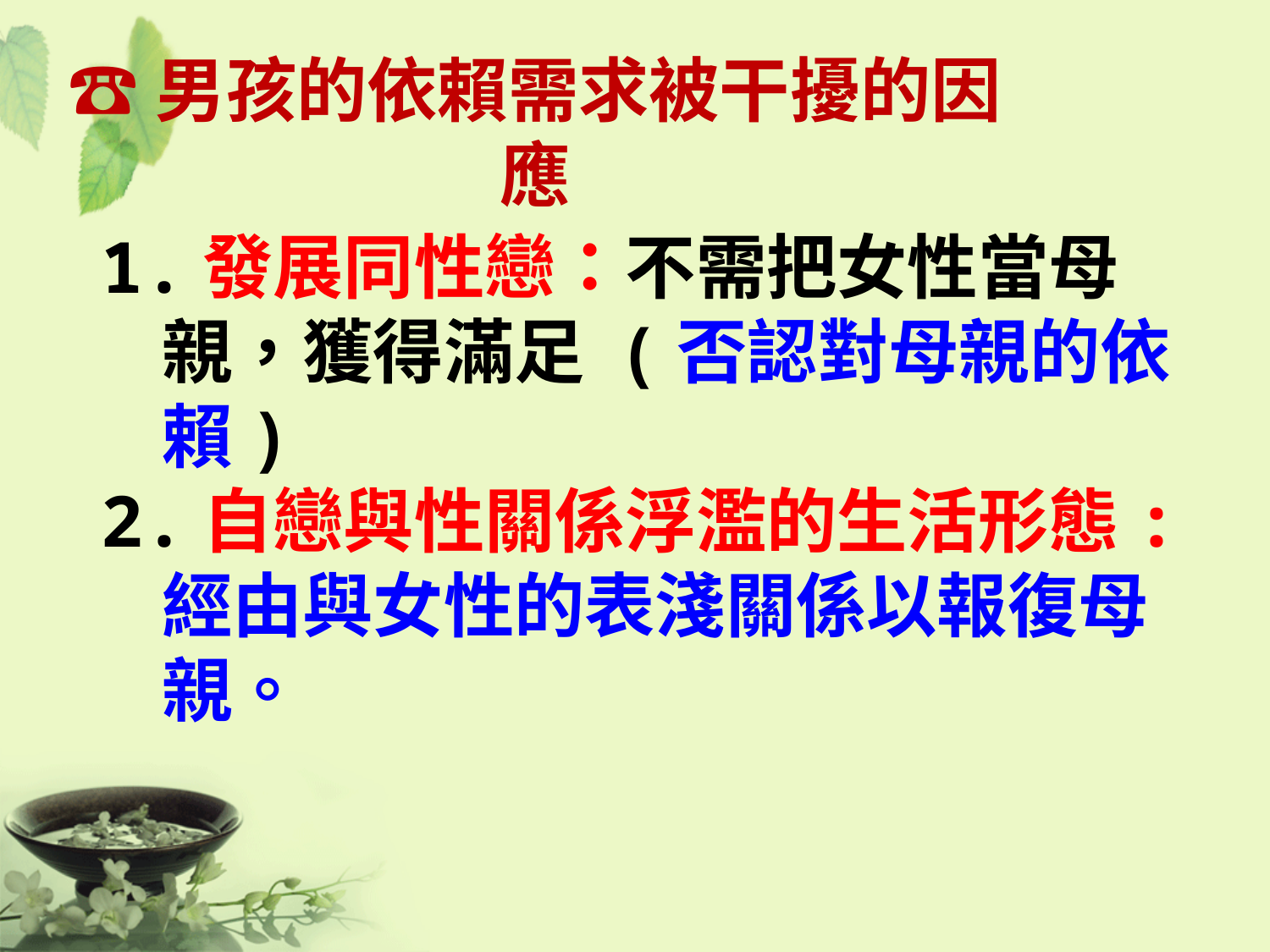

# ☎男孩的依賴需求被干擾的因應
1.發展同性戀：不需把女性當母親，獲得滿足 (否認對母親的依賴)
2.自戀與性關係浮濫的生活形態:經由與女性的表淺關係以報復母親。